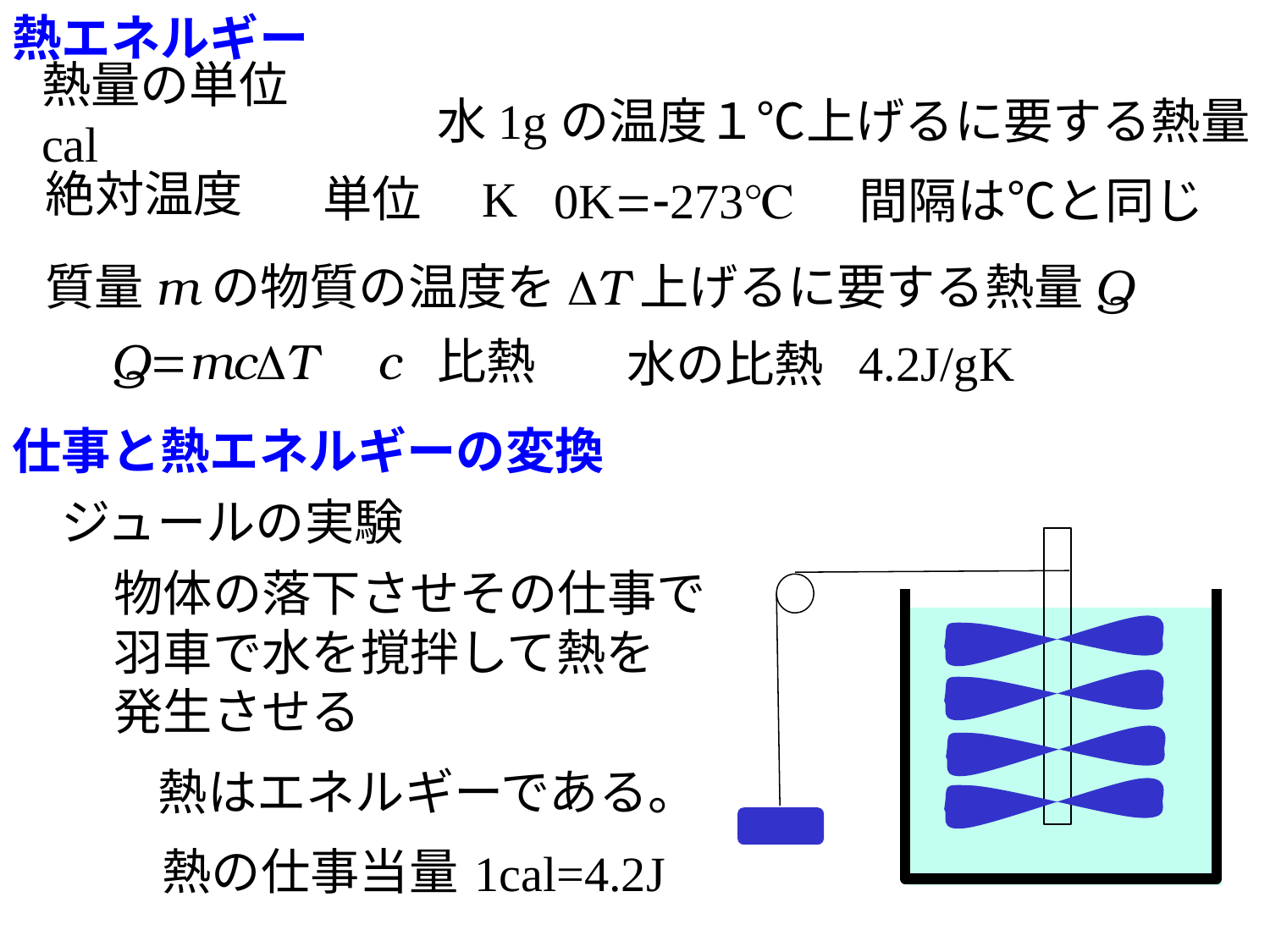

熱エネルギー
熱量の単位  cal
水1gの温度１℃上げるに要する熱量
絶対温度
単位　K
0K=−273℃
間隔は℃と同じ
質量mの物質の温度をΔT上げるに要する熱量Q
c 比熱
Q=mcΔT
4.2J/gK
水の比熱
仕事と熱エネルギーの変換
ジュールの実験

物体の落下させその仕事で
羽車で水を撹拌して熱を
発生させる
熱はエネルギーである。
熱の仕事当量
1cal=4.2J